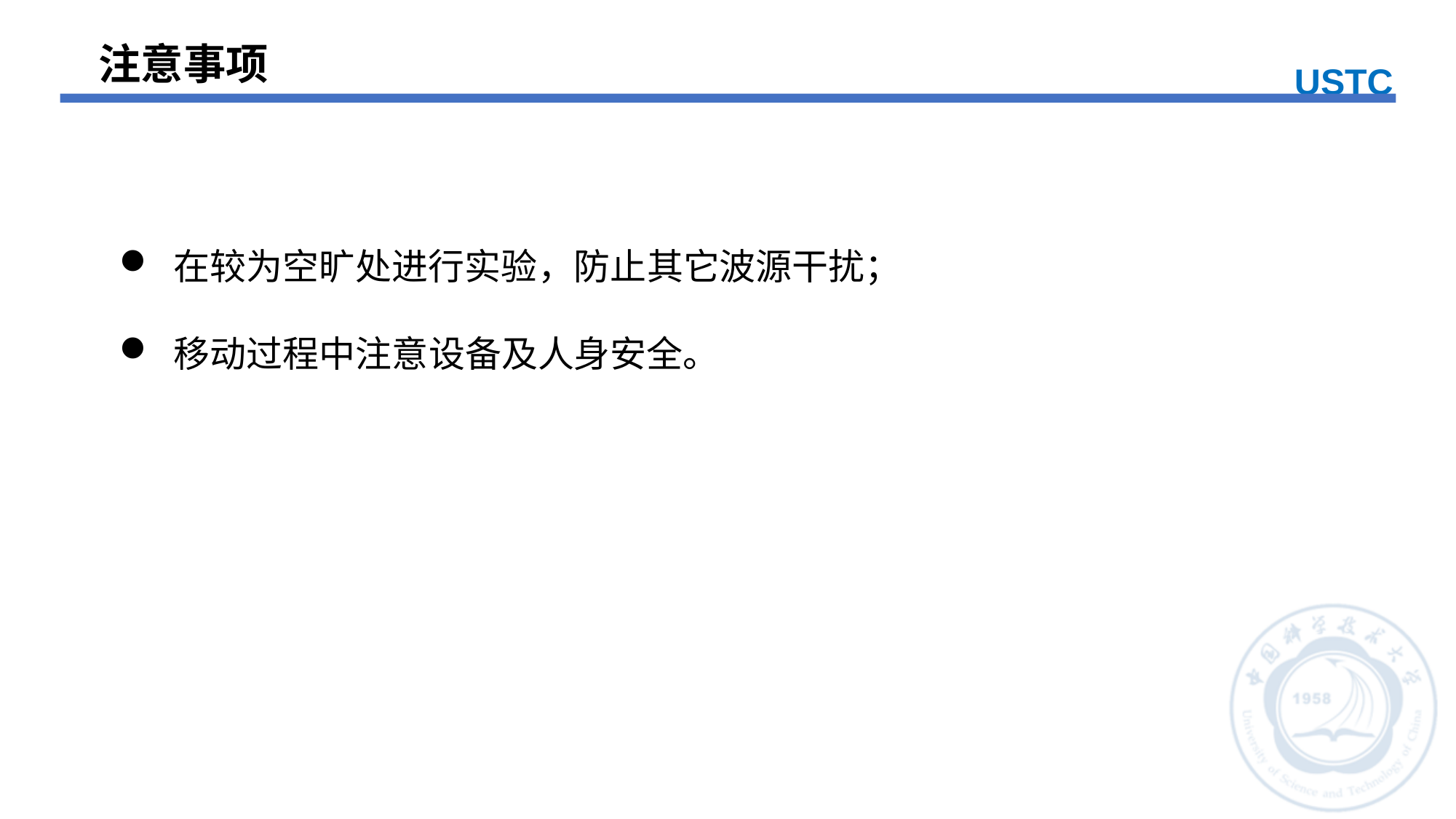

注意事项
USTC

在较为空旷处进行实验，防止其它波源干扰；
移动过程中注意设备及人身安全。